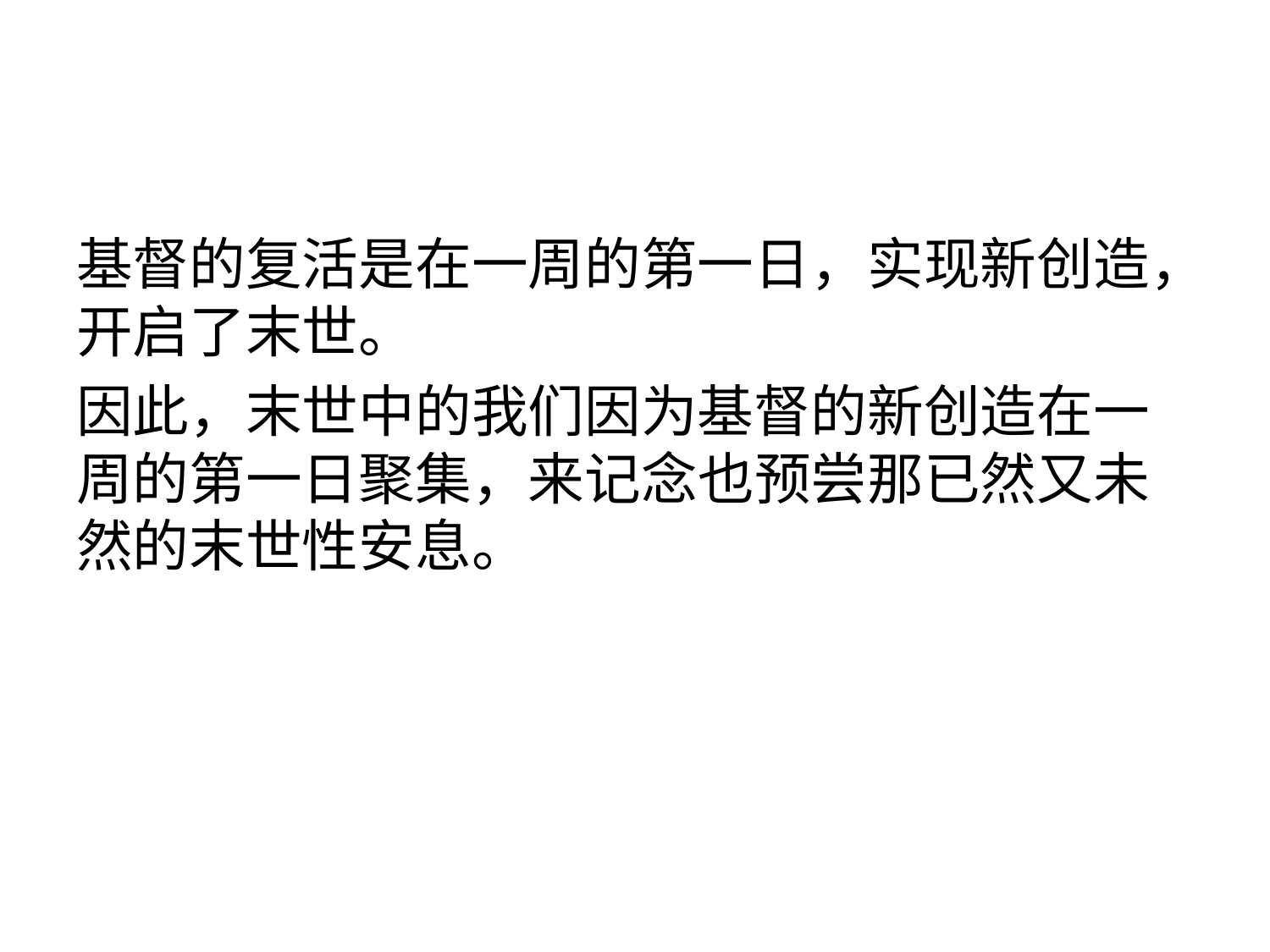

#
基督的复活是在一周的第一日，实现新创造，开启了末世。
因此，末世中的我们因为基督的新创造在一周的第一日聚集，来记念也预尝那已然又未然的末世性安息。